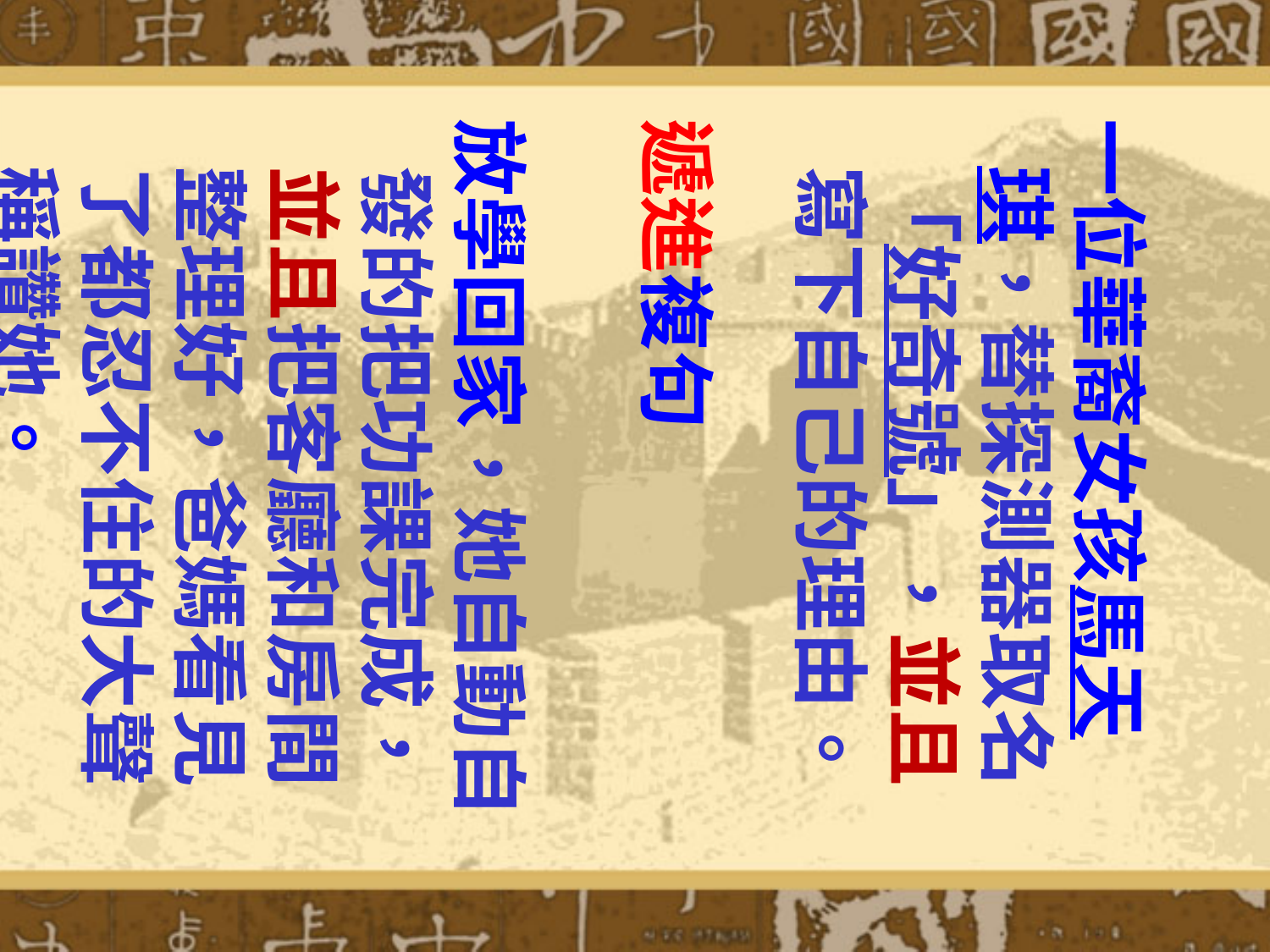

放學回家，她自動自發的把功課完成，並且把客廳和房間整理好，爸媽看見了都忍不住的大聲稱讚她。
遞進複句
一位華裔女孩馬天琪，替探測器取名「好奇號」，並且寫下自己的理由。